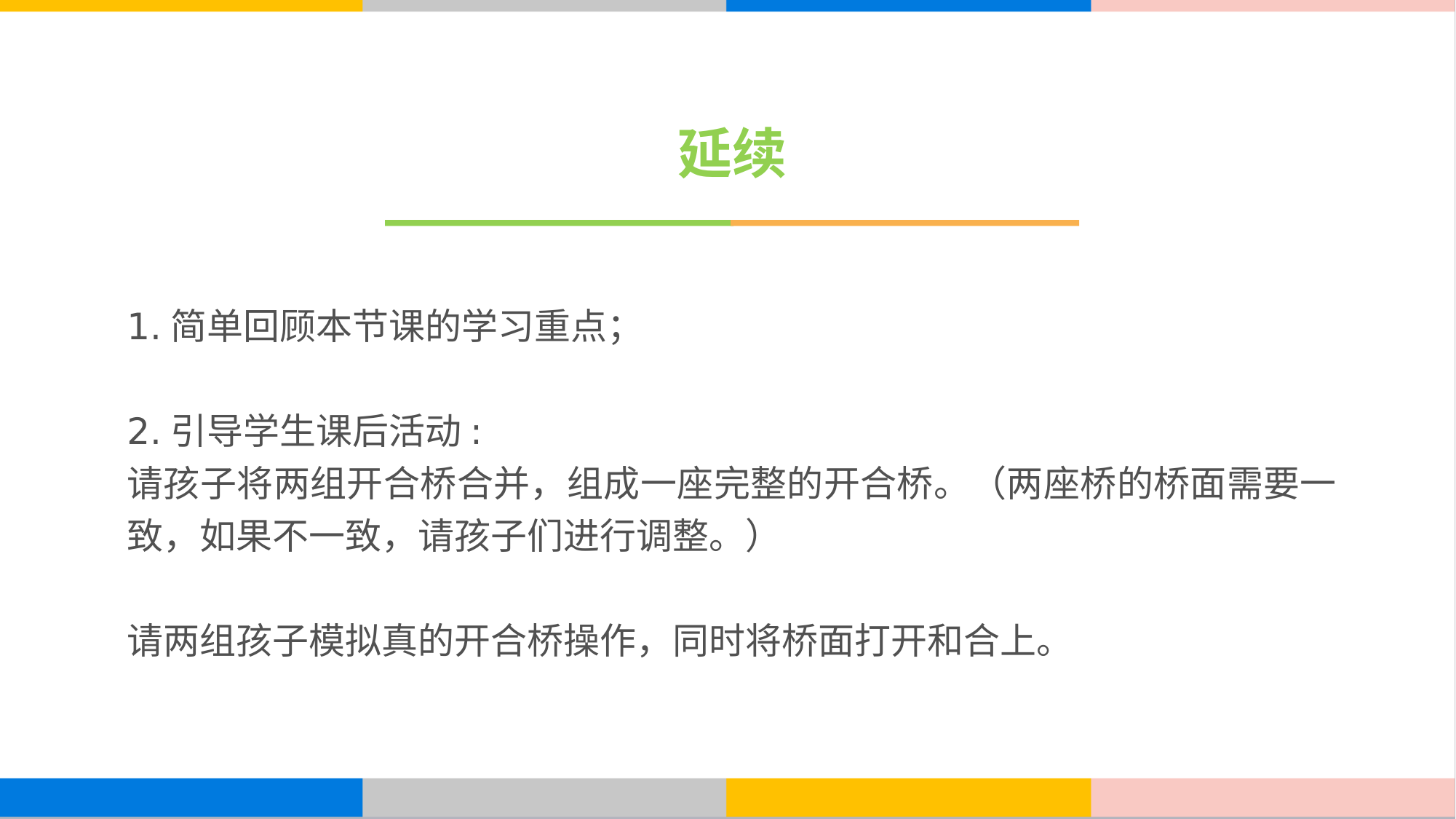

# 延续

1.简单回顾本节课的学习重点；

2.引导学生课后活动:
请孩子将两组开合桥合并，组成一座完整的开合桥。（两座桥的桥面需要一致，如果不一致，请孩子们进行调整。）

请两组孩子模拟真的开合桥操作，同时将桥面打开和合上。